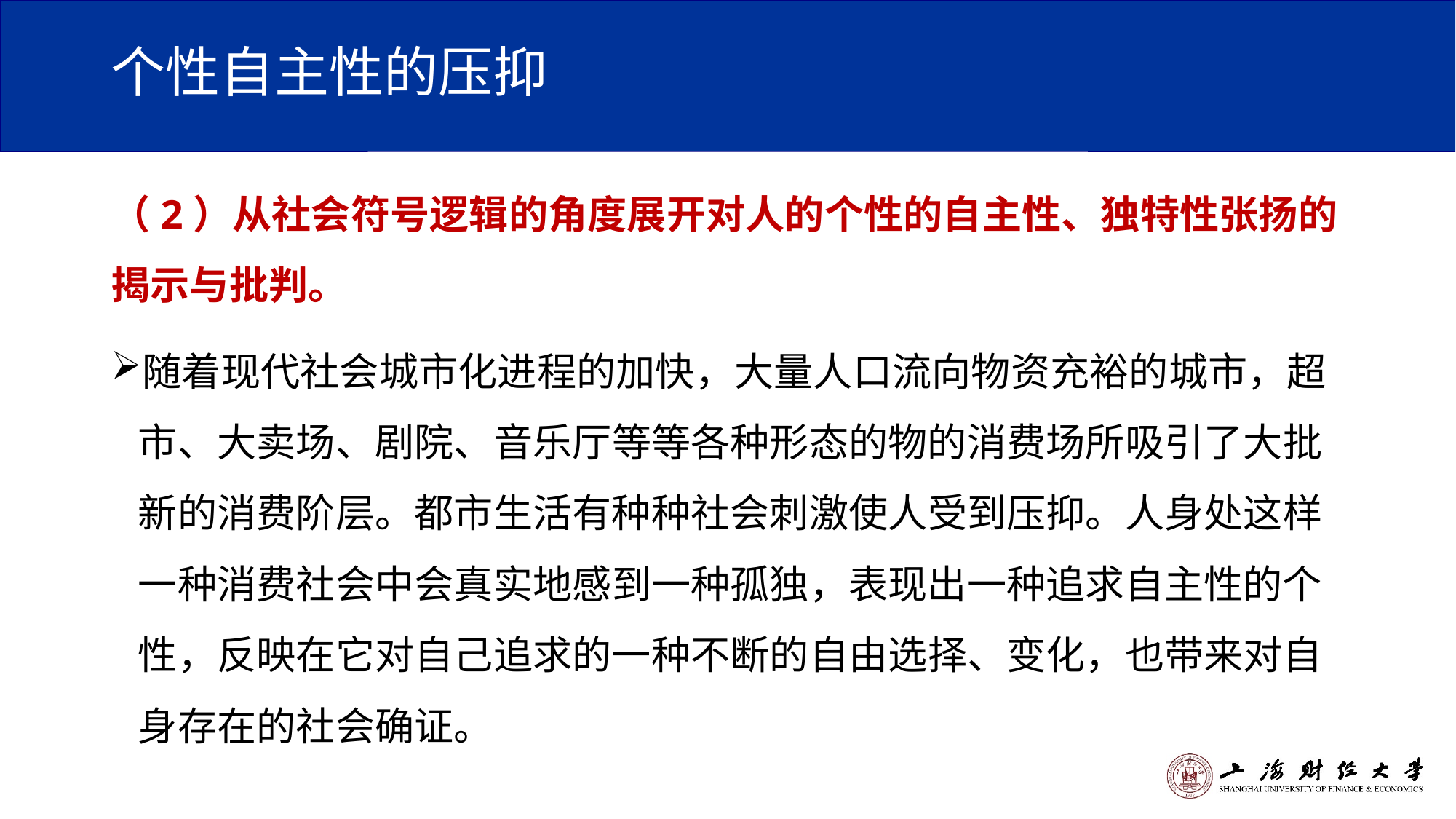

# 个性自主性的压抑
（2）从社会符号逻辑的角度展开对人的个性的自主性、独特性张扬的揭示与批判。
随着现代社会城市化进程的加快，大量人口流向物资充裕的城市，超市、大卖场、剧院、音乐厅等等各种形态的物的消费场所吸引了大批新的消费阶层。都市生活有种种社会刺激使人受到压抑。人身处这样一种消费社会中会真实地感到一种孤独，表现出一种追求自主性的个性，反映在它对自己追求的一种不断的自由选择、变化，也带来对自身存在的社会确证。